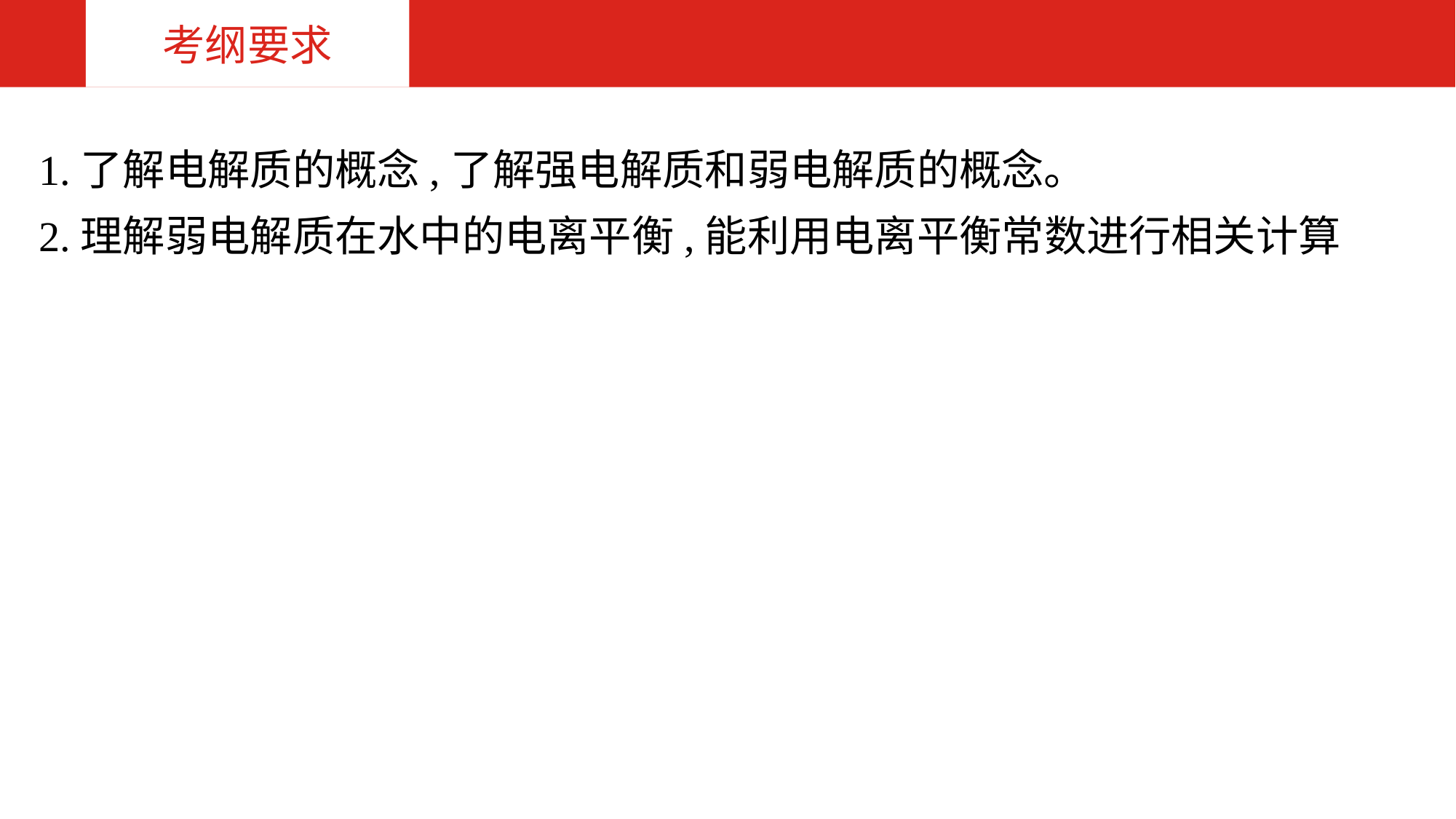

考纲要求
1.了解电解质的概念,了解强电解质和弱电解质的概念。
2.理解弱电解质在水中的电离平衡,能利用电离平衡常数进行相关计算